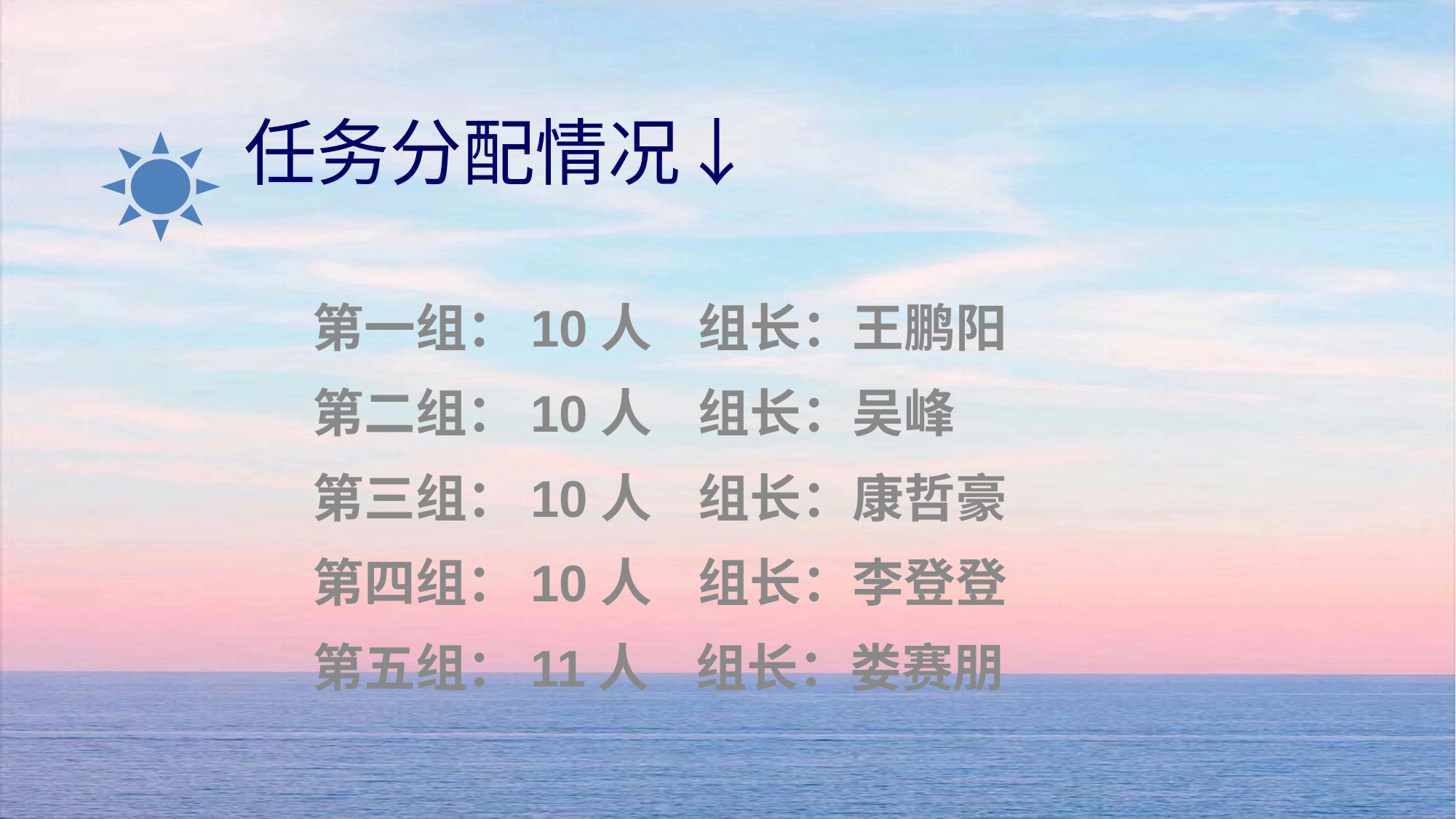

# 任务分配情况↓

第一组：10人    组长：王鹏阳
第二组：10人    组长：吴峰
第三组：10人    组长：康哲豪
第四组：10人    组长：李登登
第五组：11人    组长：娄赛朋